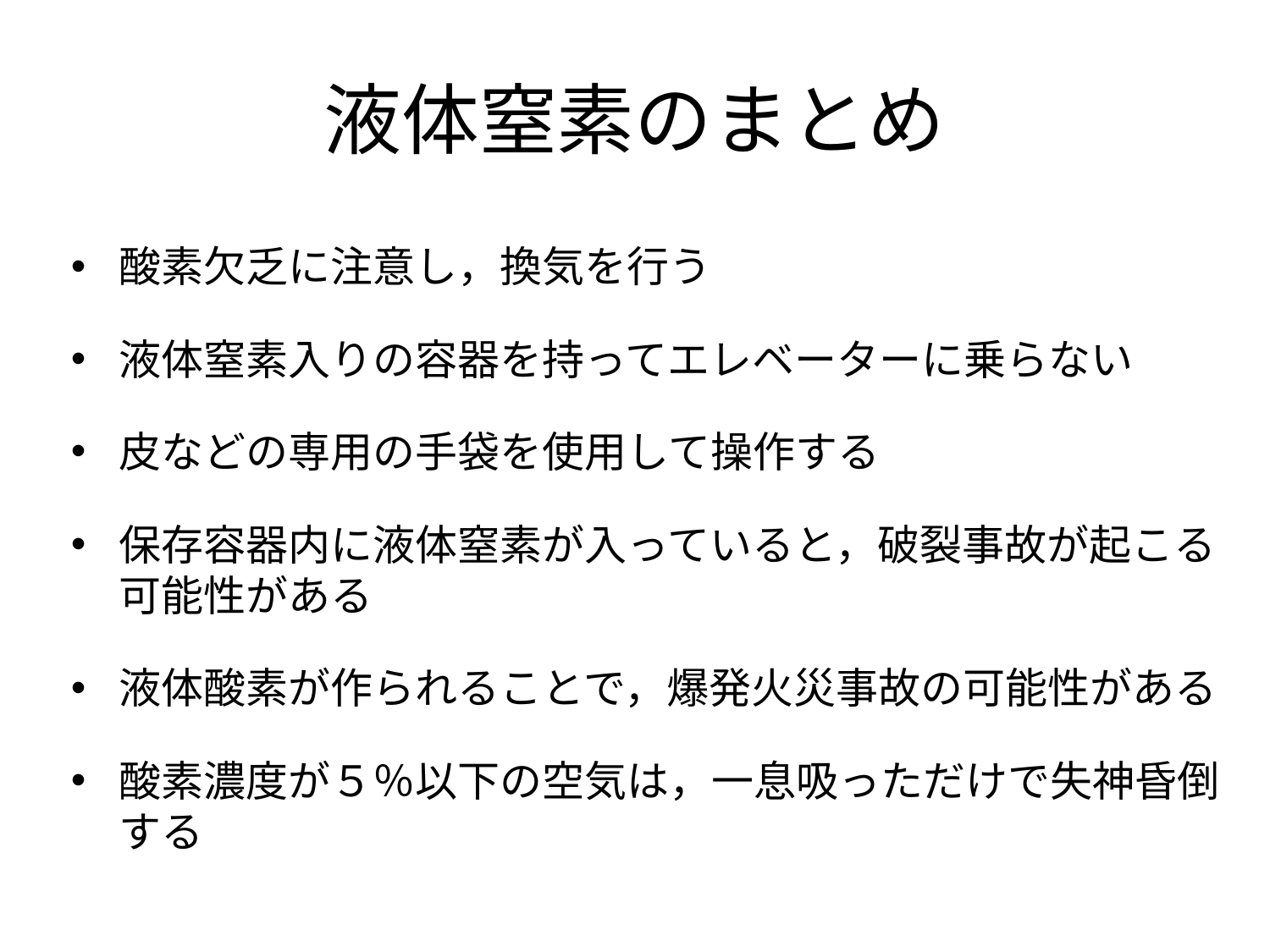

# 液体窒素のまとめ
酸素欠乏に注意し，換気を行う
液体窒素入りの容器を持ってエレベーターに乗らない
皮などの専用の手袋を使用して操作する
保存容器内に液体窒素が入っていると，破裂事故が起こる可能性がある
液体酸素が作られることで，爆発火災事故の可能性がある
酸素濃度が５％以下の空気は，一息吸っただけで失神昏倒する